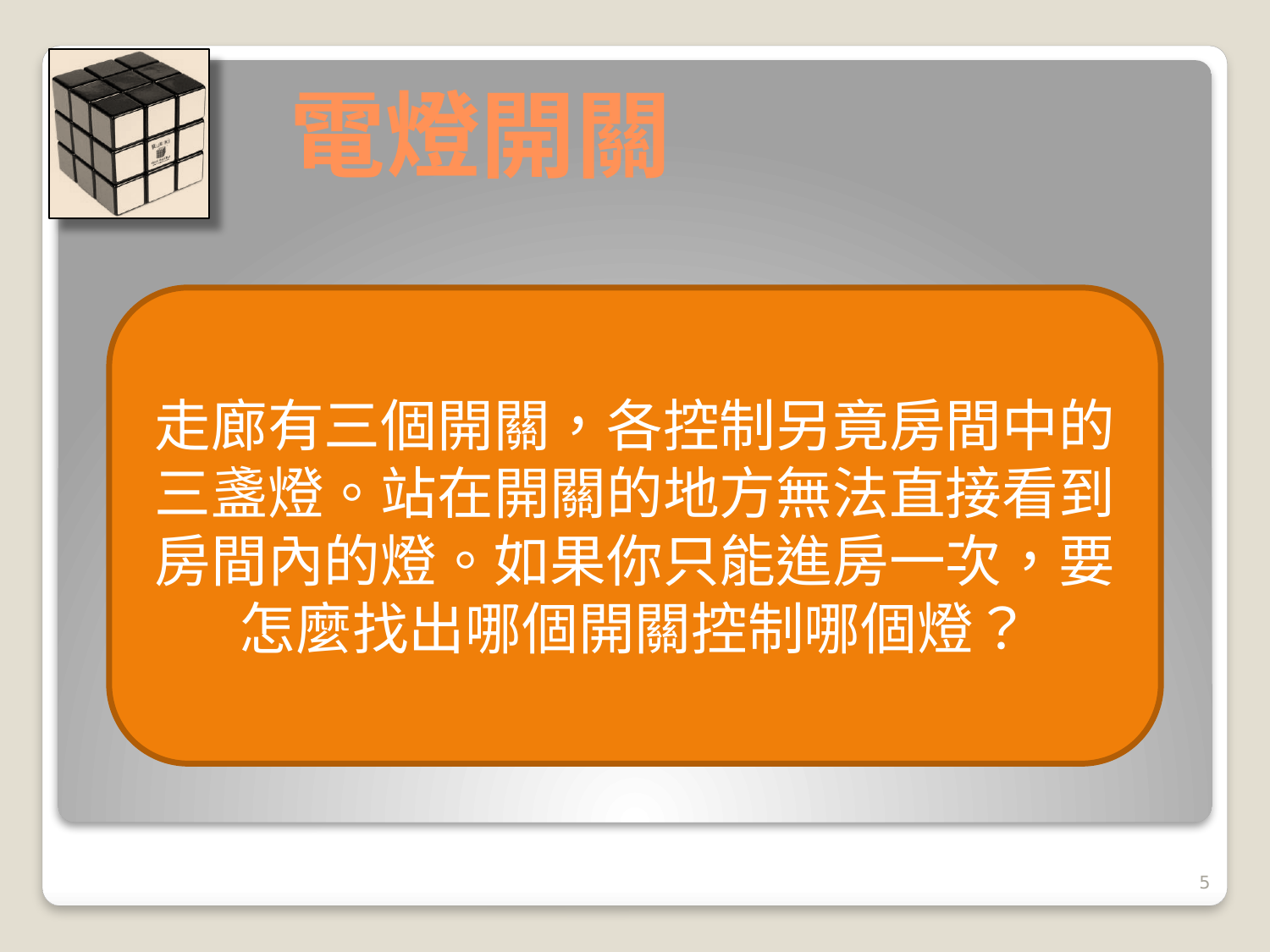

# 電燈開關

走廊有三個開關，各控制另竟房間中的三盞燈。站在開關的地方無法直接看到房間內的燈。如果你只能進房一次，要怎麼找出哪個開關控制哪個燈？
5